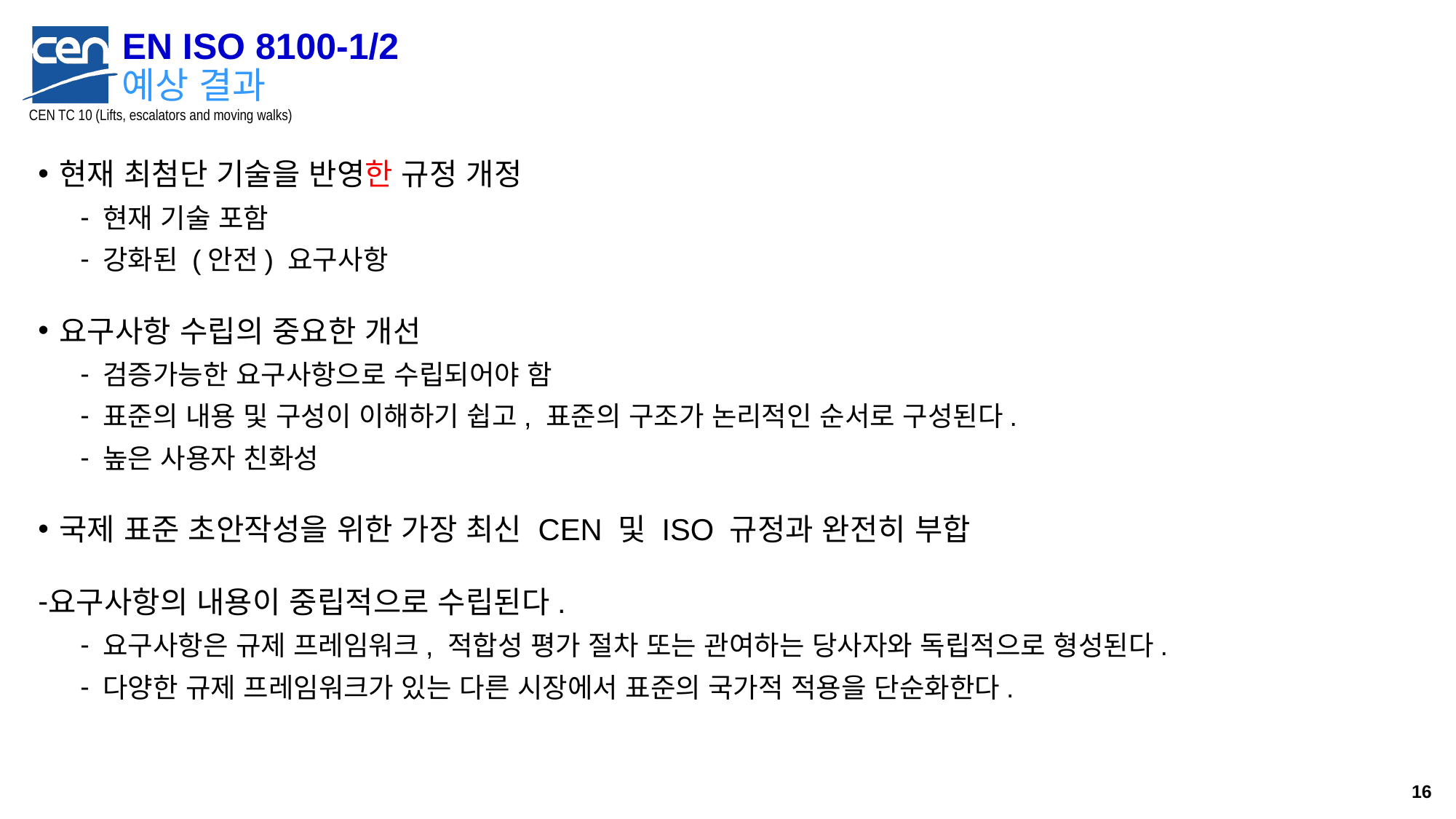

# EN ISO 8100-1/2 예상 결과
현재 최첨단 기술을 반영한 규정 개정
현재 기술 포함
강화된 (안전) 요구사항
요구사항 수립의 중요한 개선
검증가능한 요구사항으로 수립되어야 함
표준의 내용 및 구성이 이해하기 쉽고, 표준의 구조가 논리적인 순서로 구성된다.
높은 사용자 친화성
국제 표준 초안작성을 위한 가장 최신 CEN 및 ISO 규정과 완전히 부합
요구사항의 내용이 중립적으로 수립된다.
요구사항은 규제 프레임워크, 적합성 평가 절차 또는 관여하는 당사자와 독립적으로 형성된다.
다양한 규제 프레임워크가 있는 다른 시장에서 표준의 국가적 적용을 단순화한다.